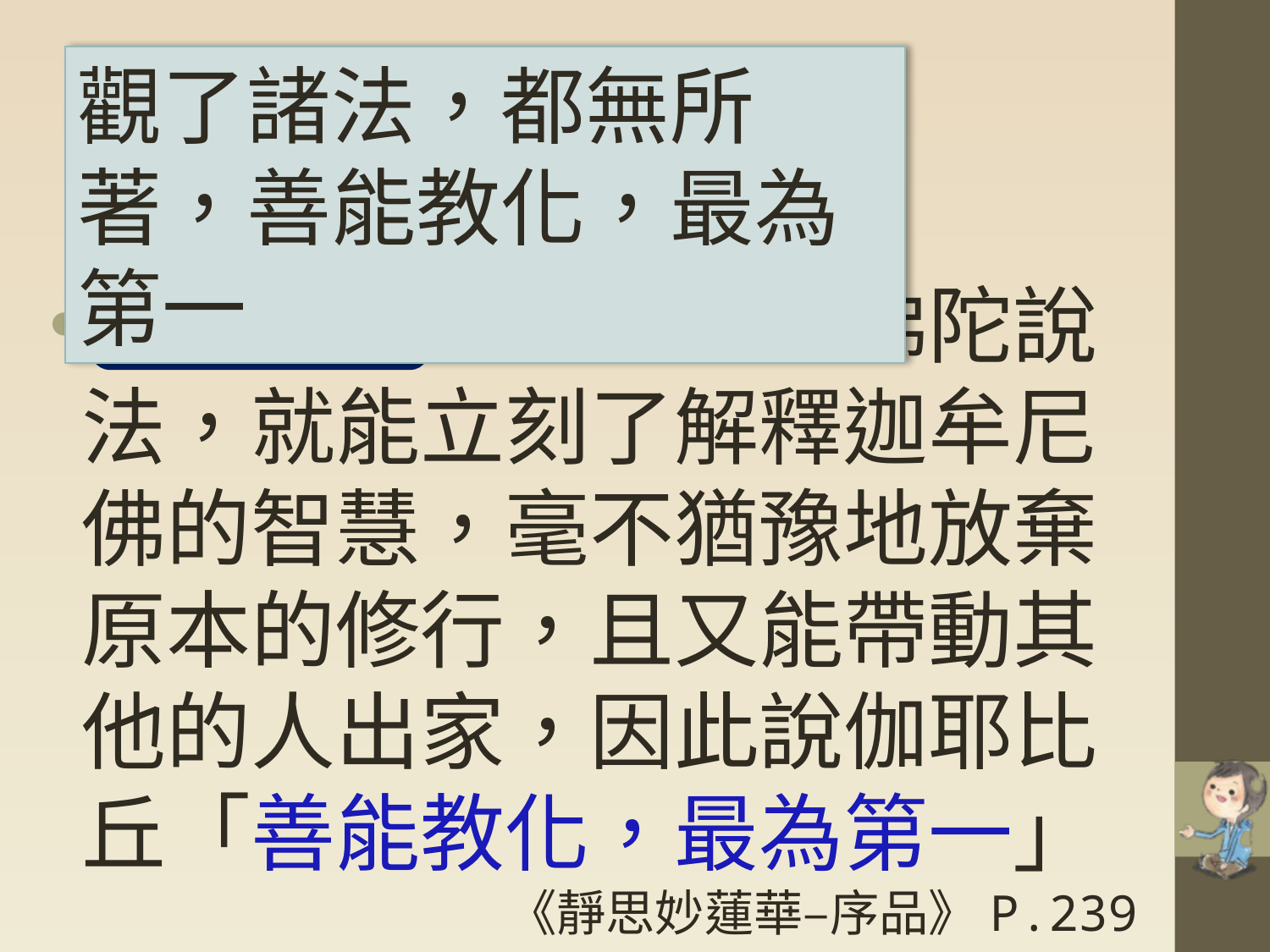

觀了諸法，都無所著，善能教化，最為第一
伽耶迦葉則是一聽到佛陀說法，就能立刻了解釋迦牟尼佛的智慧，毫不猶豫地放棄原本的修行，且又能帶動其他的人出家，因此說伽耶比丘「善能教化，最為第一」

《靜思妙蓮華–序品》P.239